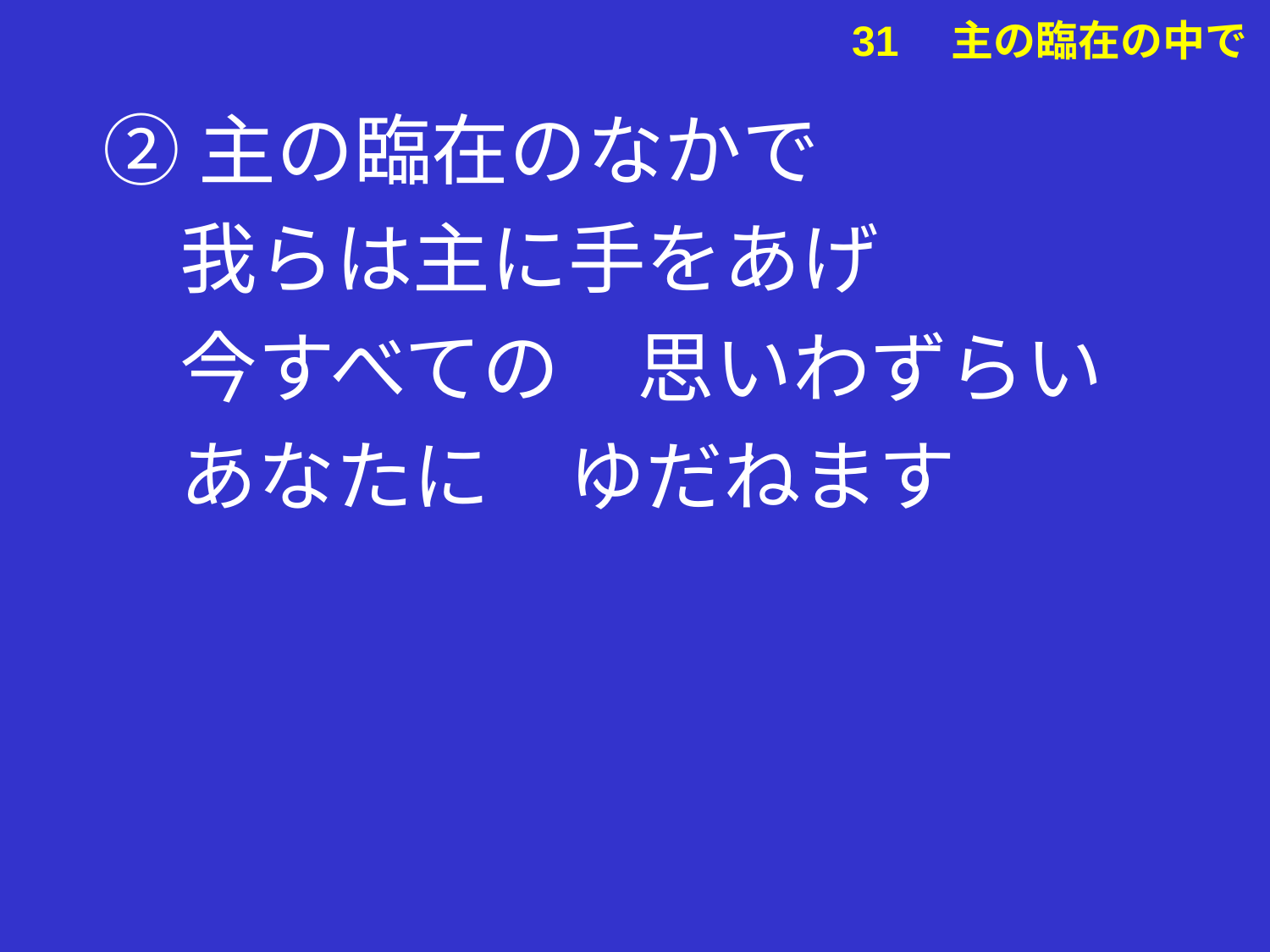

②主の臨在のなかで
　我らは主に手をあげ
　今すべての　思いわずらい
　あなたに　ゆだねます
# 31　主の臨在の中で